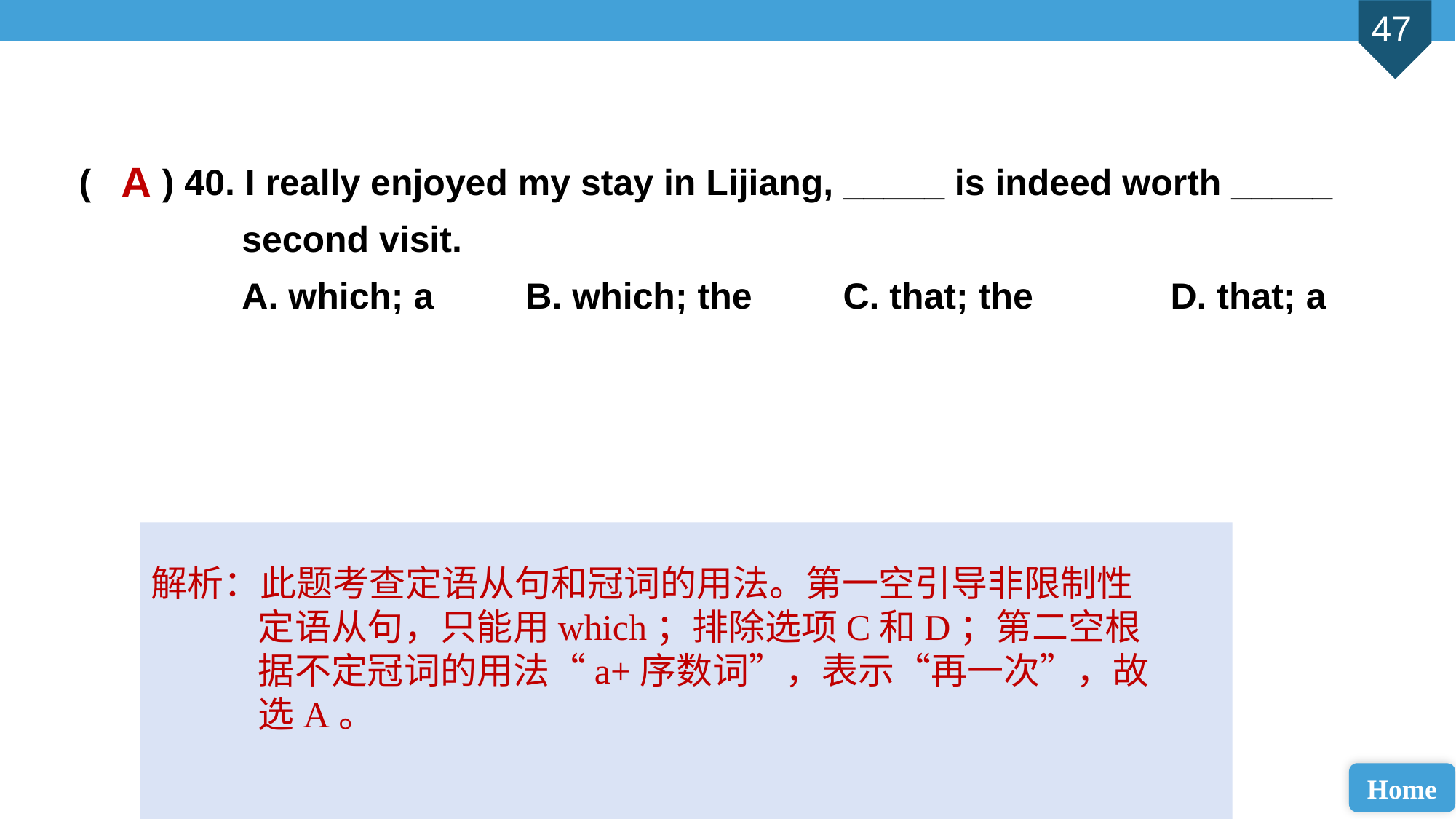

(       ) 40. I really enjoyed my stay in Lijiang, _____ is indeed worth _____
                second visit.
                A. which; a	 B. which; the 	C. that; the 		D. that; a
A

解析：此题考查定语从句和冠词的用法。第一空引导非限制性定语从句，只能用which；排除选项C和D；第二空根据不定冠词的用法“a+序数词”，表示“再一次”，故选A。